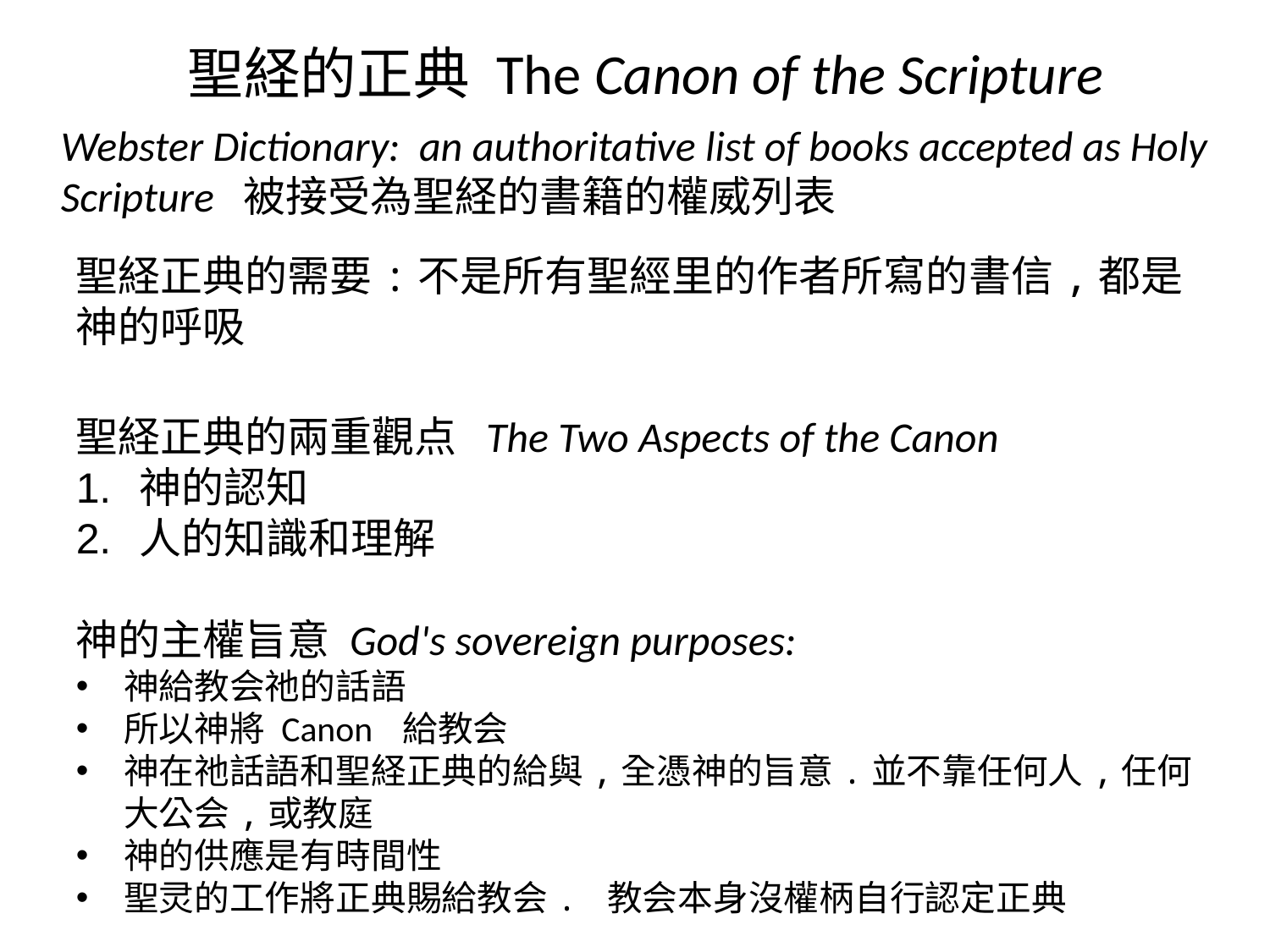

聖経的正典 The Canon of the Scripture
Webster Dictionary:  an authoritative list of books accepted as Holy Scripture  被接受為聖経的書籍的權威列表
聖経正典的需要:不是所有聖經里的作者所寫的書信,都是神的呼吸

聖経正典的兩重觀点  The Two Aspects of the Canon
神的認知
人的知識和理解

神的主權旨意 God's sovereign purposes:
神給教会祂的話語
所以神將 Canon 給教会
神在祂話語和聖経正典的給與,全憑神的旨意.並不靠任何人,任何大公会,或教庭
神的供應是有時間性
聖灵的工作將正典賜給教会. 教会本身沒權柄自行認定正典